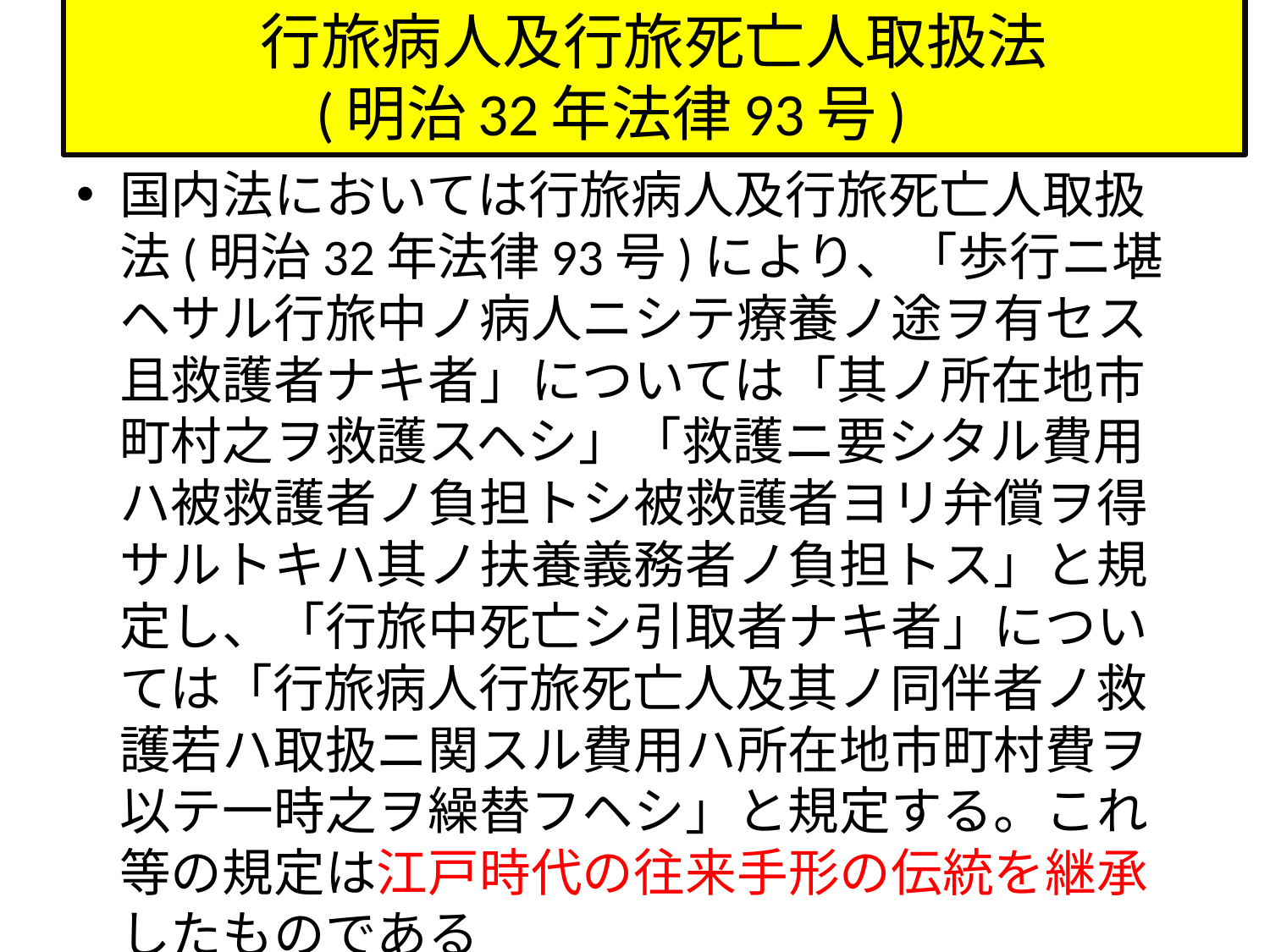

# 行旅病人及行旅死亡人取扱法 (明治32年法律93号)
国内法においては行旅病人及行旅死亡人取扱法(明治32年法律93号)により、「歩行ニ堪ヘサル行旅中ノ病人ニシテ療養ノ途ヲ有セス且救護者ナキ者」については「其ノ所在地市町村之ヲ救護スヘシ」「救護ニ要シタル費用ハ被救護者ノ負担トシ被救護者ヨリ弁償ヲ得サルトキハ其ノ扶養義務者ノ負担トス」と規定し、「行旅中死亡シ引取者ナキ者」については「行旅病人行旅死亡人及其ノ同伴者ノ救護若ハ取扱ニ関スル費用ハ所在地市町村費ヲ以テ一時之ヲ繰替フヘシ」と規定する。これ等の規定は江戸時代の往来手形の伝統を継承したものである